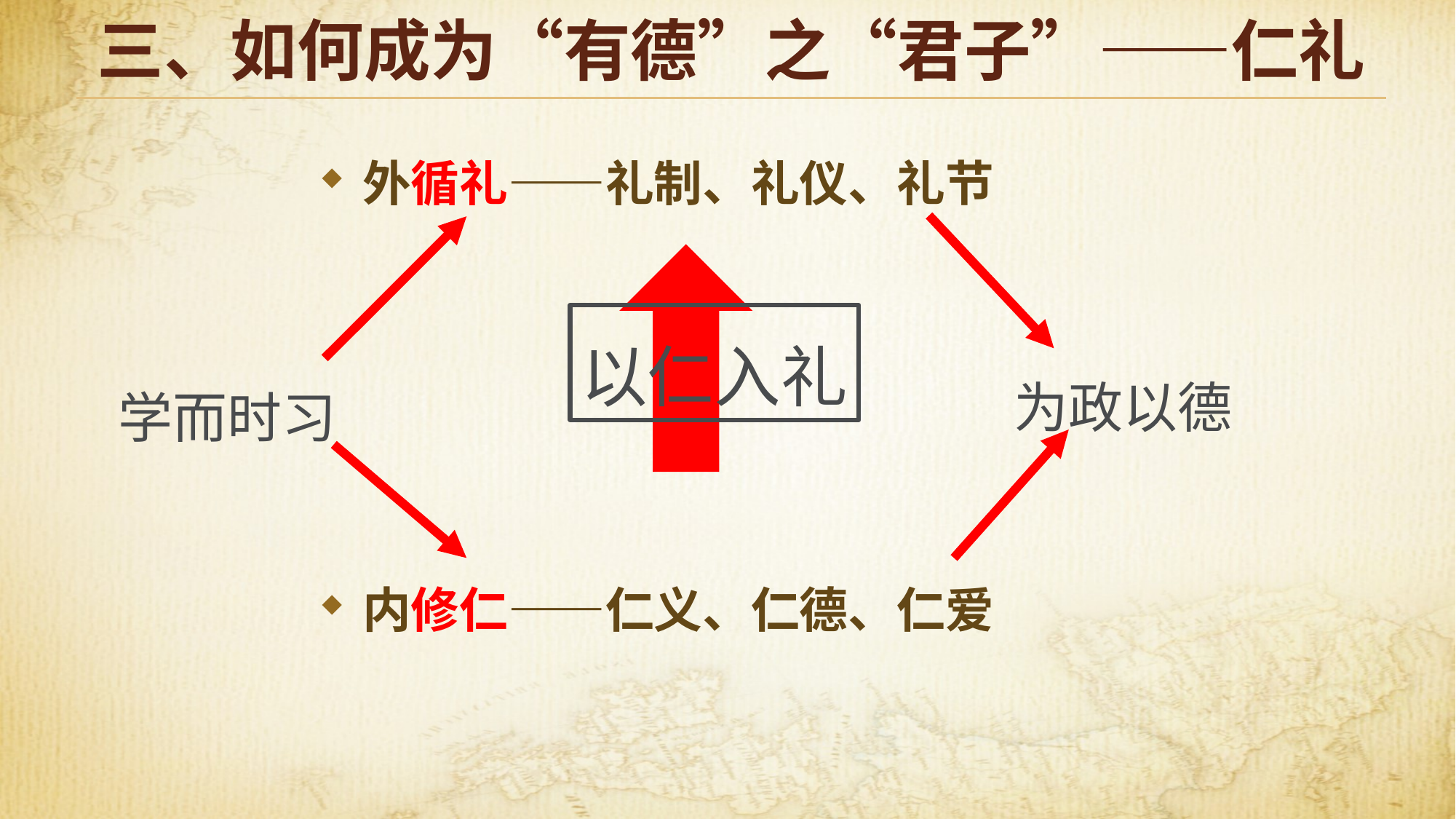

# 三、如何成为“有德”之“君子”——仁礼
外循礼——礼制、礼仪、礼节

内修仁——仁义、仁德、仁爱

以仁入礼
为政以德
学而时习